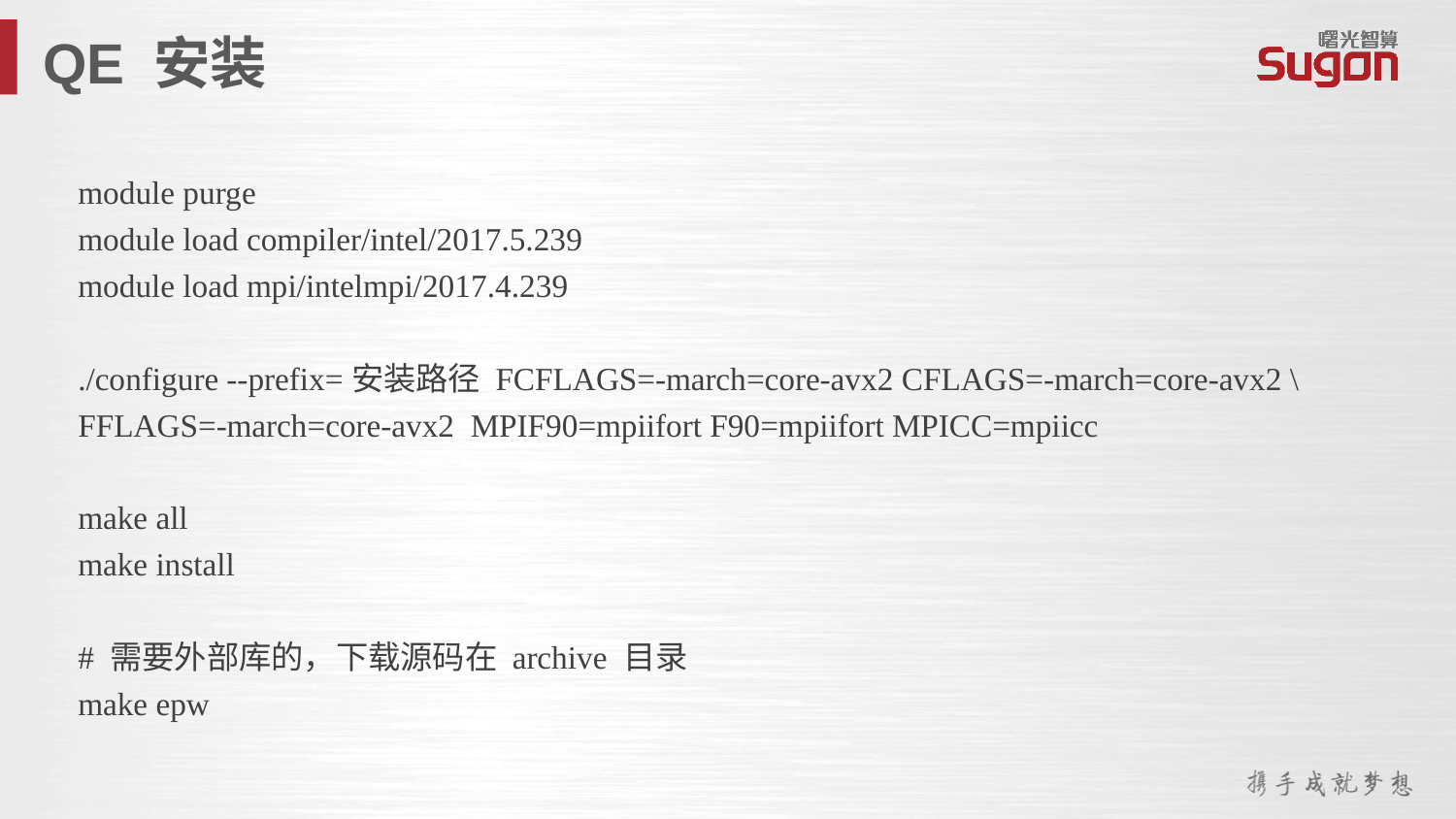

QE 安装
module purge
module load compiler/intel/2017.5.239
module load mpi/intelmpi/2017.4.239

./configure --prefix=安装路径 FCFLAGS=-march=core-avx2 CFLAGS=-march=core-avx2 \
FFLAGS=-march=core-avx2  MPIF90=mpiifort F90=mpiifort MPICC=mpiicc

make all
make install

# 需要外部库的，下载源码在 archive 目录
make epw